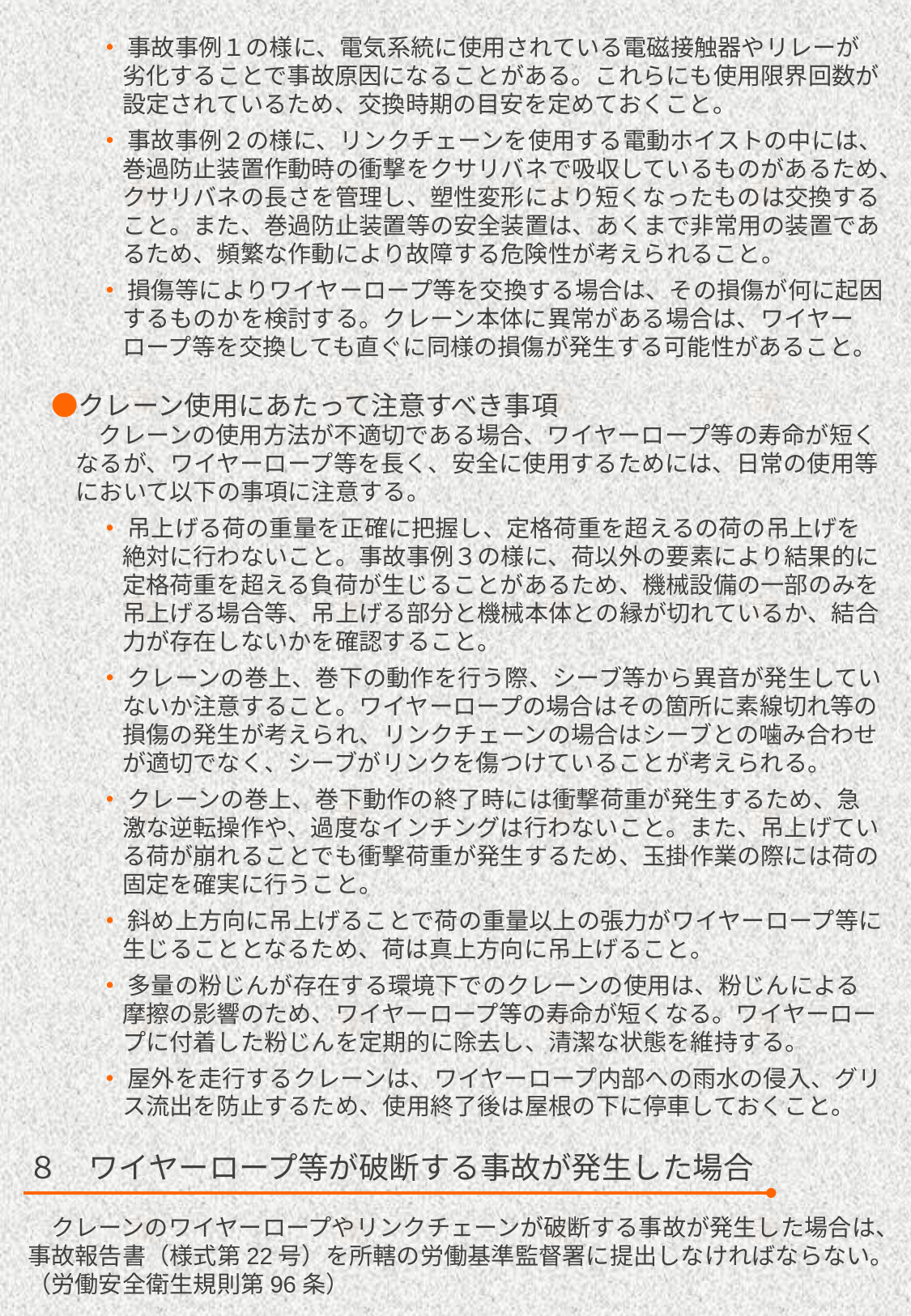

・ 事故事例１の様に、電気系統に使用されている電磁接触器やリレーが
　　　　劣化することで事故原因になることがある。これらにも使用限界回数が設定されているため、交換時期の目安を定めておくこと。

　　　・ 事故事例２の様に、リンクチェーンを使用する電動ホイストの中には、巻過防止装置作動時の衝撃をクサリバネで吸収しているものがあるため、クサリバネの長さを管理し、塑性変形により短くなったものは交換すること。また、巻過防止装置等の安全装置は、あくまで非常用の装置であるため、頻繁な作動により故障する危険性が考えられること。

　　　・ 損傷等によりワイヤーロープ等を交換する場合は、その損傷が何に起因するものかを検討する。クレーン本体に異常がある場合は、ワイヤーロープ等を交換しても直ぐに同様の損傷が発生する可能性があること。

　●クレーン使用にあたって注意すべき事項
　　　クレーンの使用方法が不適切である場合、ワイヤーロープ等の寿命が短くなるが、ワイヤーロープ等を長く、安全に使用するためには、日常の使用等において以下の事項に注意する。

　　　・ 吊上げる荷の重量を正確に把握し、定格荷重を超えるの荷の吊上げを絶対に行わないこと。事故事例３の様に、荷以外の要素により結果的に定格荷重を超える負荷が生じることがあるため、機械設備の一部のみを吊上げる場合等、吊上げる部分と機械本体との縁が切れているか、結合力が存在しないかを確認すること。

　　　・ クレーンの巻上、巻下の動作を行う際、シーブ等から異音が発生していないか注意すること。ワイヤーロープの場合はその箇所に素線切れ等の損傷の発生が考えられ、リンクチェーンの場合はシーブとの噛み合わせが適切でなく、シーブがリンクを傷つけていることが考えられる。

　　　・ クレーンの巻上、巻下動作の終了時には衝撃荷重が発生するため、急激な逆転操作や、過度なインチングは行わないこと。また、吊上げている荷が崩れることでも衝撃荷重が発生するため、玉掛作業の際には荷の固定を確実に行うこと。

　　　・ 斜め上方向に吊上げることで荷の重量以上の張力がワイヤーロープ等に生じることとなるため、荷は真上方向に吊上げること。

　　　・ 多量の粉じんが存在する環境下でのクレーンの使用は、粉じんによる摩擦の影響のため、ワイヤーロープ等の寿命が短くなる。ワイヤーロープに付着した粉じんを定期的に除去し、清潔な状態を維持する。

　　　・ 屋外を走行するクレーンは、ワイヤーロープ内部への雨水の侵入、グリス流出を防止するため、使用終了後は屋根の下に停車しておくこと。

８　ワイヤーロープ等が破断する事故が発生した場合

　クレーンのワイヤーロープやリンクチェーンが破断する事故が発生した場合は、事故報告書（様式第22号）を所轄の労働基準監督署に提出しなければならない。（労働安全衛生規則第96条）